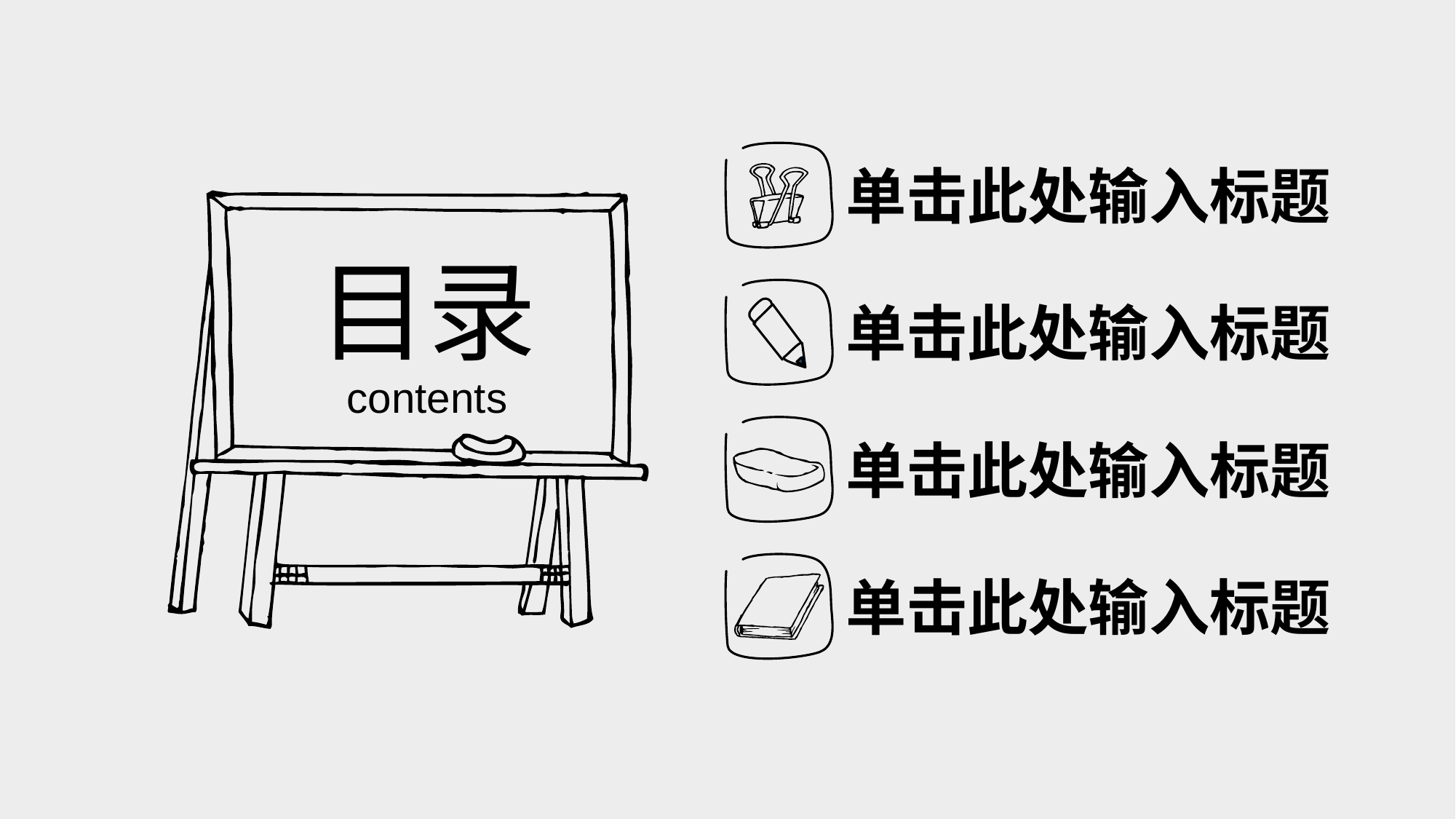

单击此处输入标题

目录
contents
单击此处输入标题
单击此处输入标题
单击此处输入标题